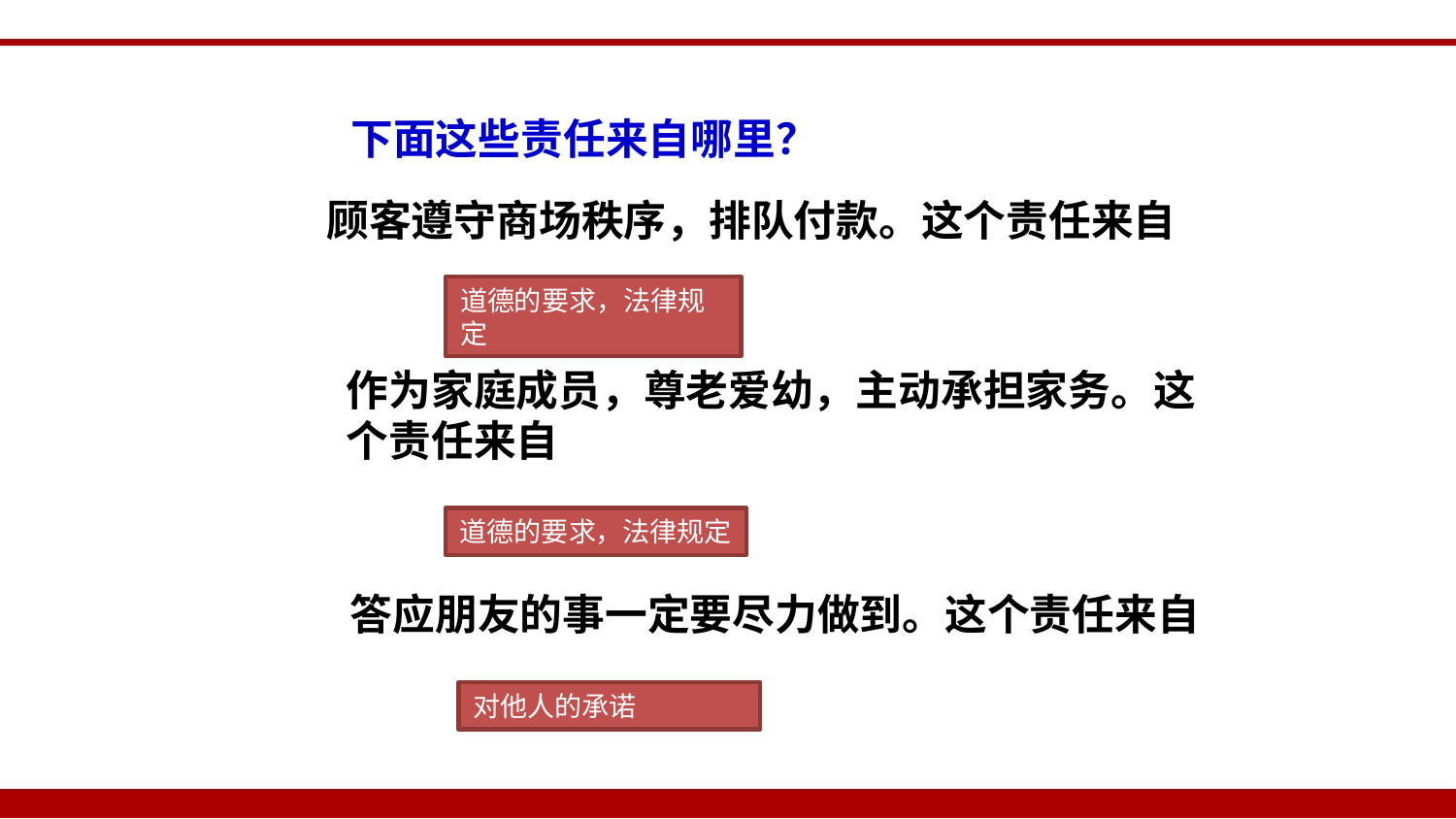

下面这些责任来自哪里？
顾客遵守商场秩序，排队付款。这个责任来自

道德的要求，法律规定
作为家庭成员，尊老爱幼，主动承担家务。这
个责任来自
道德的要求，法律规定
答应朋友的事一定要尽力做到。这个责任来自
对他人的承诺